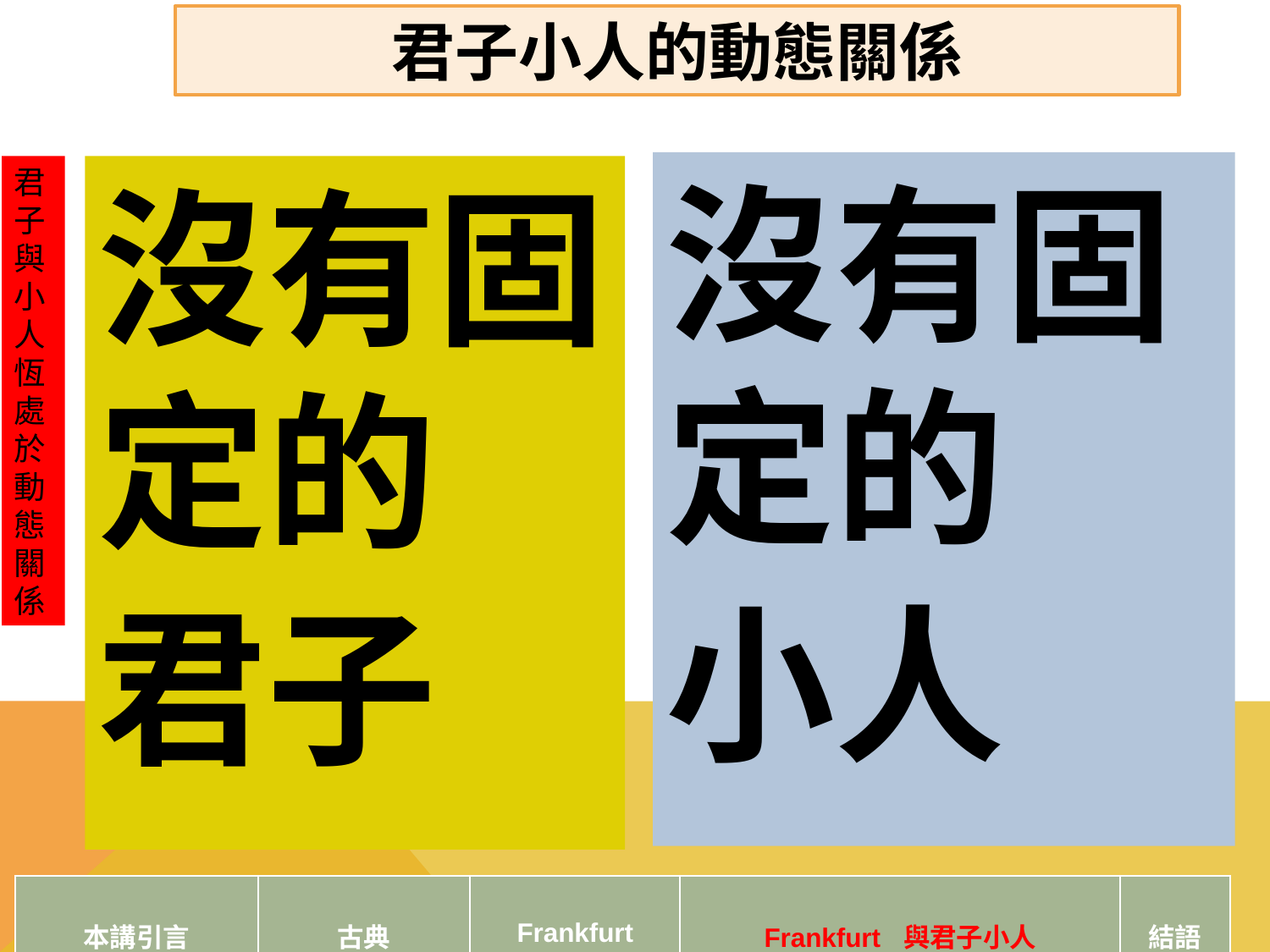

君子小人的動態關係
沒有固定的
小人
君子與小人恆處於動態關係
沒有固定的
君子
| 本講引言 | 古典 | Frankfurt | Frankfurt 與君子小人 | 結語 |
| --- | --- | --- | --- | --- |